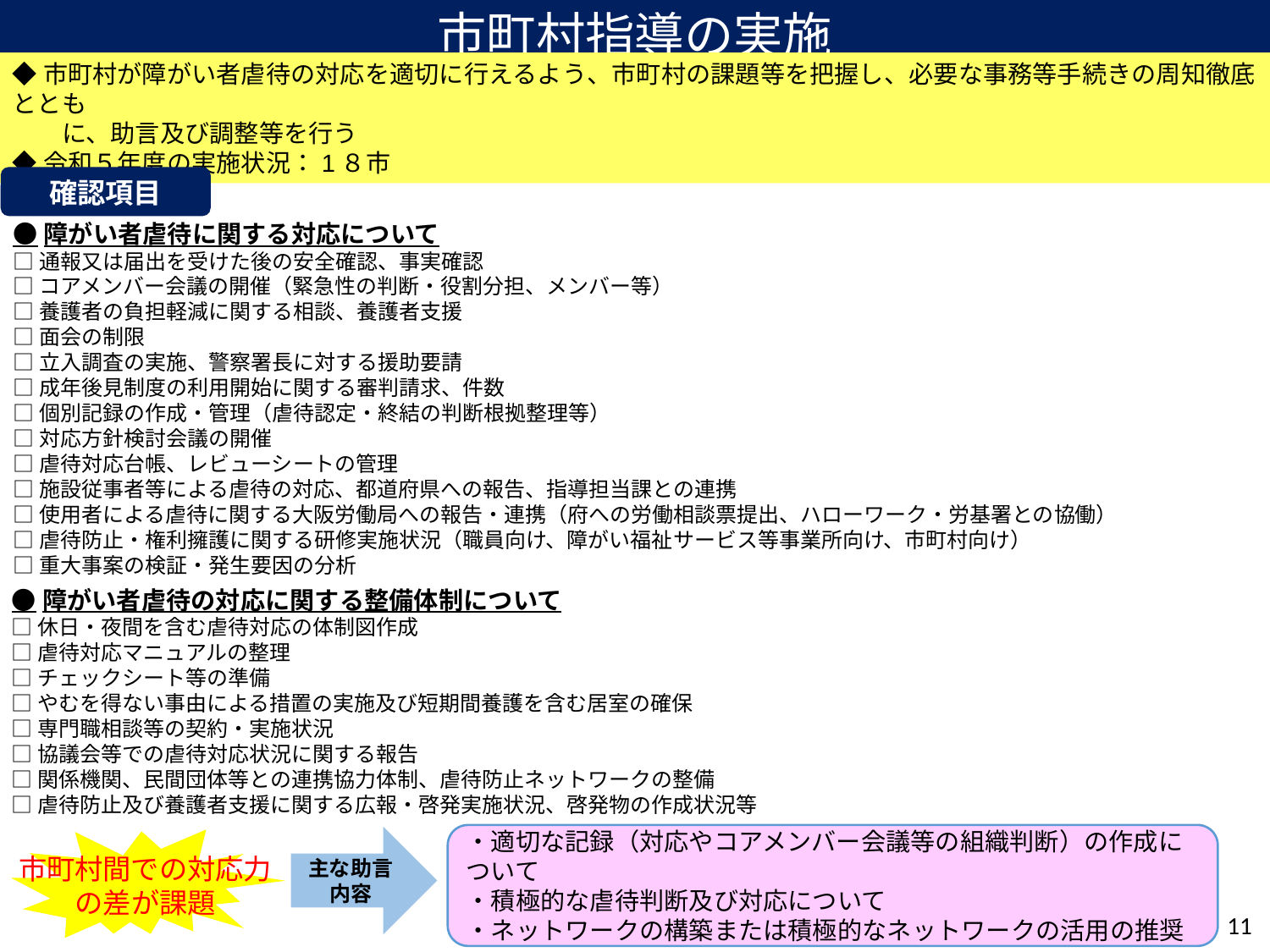

# 市町村指導の実施
◆市町村が障がい者虐待の対応を適切に行えるよう、市町村の課題等を把握し、必要な事務等手続きの周知徹底ととも
　　に、助言及び調整等を行う
◆令和５年度の実施状況：1８市
確認項目
●障がい者虐待に関する対応について
□通報又は届出を受けた後の安全確認、事実確認
□コアメンバー会議の開催（緊急性の判断・役割分担、メンバー等）
□養護者の負担軽減に関する相談、養護者支援
□面会の制限
□立入調査の実施、警察署長に対する援助要請
□成年後見制度の利用開始に関する審判請求、件数
□個別記録の作成・管理（虐待認定・終結の判断根拠整理等）
□対応方針検討会議の開催
□虐待対応台帳、レビューシートの管理
□施設従事者等による虐待の対応、都道府県への報告、指導担当課との連携
□使用者による虐待に関する大阪労働局への報告・連携（府への労働相談票提出、ハローワーク・労基署との協働）
□虐待防止・権利擁護に関する研修実施状況（職員向け、障がい福祉サービス等事業所向け、市町村向け）
□重大事案の検証・発生要因の分析
●障がい者虐待の対応に関する整備体制について
□休日・夜間を含む虐待対応の体制図作成
□虐待対応マニュアルの整理
□チェックシート等の準備
□やむを得ない事由による措置の実施及び短期間養護を含む居室の確保
□専門職相談等の契約・実施状況
□協議会等での虐待対応状況に関する報告
□関係機関、民間団体等との連携協力体制、虐待防止ネットワークの整備
□虐待防止及び養護者支援に関する広報・啓発実施状況、啓発物の作成状況等

市町村間での対応力の差が課題
・適切な記録（対応やコアメンバー会議等の組織判断）の作成について
・積極的な虐待判断及び対応について
・ネットワークの構築または積極的なネットワークの活用の推奨
主な助言内容
11